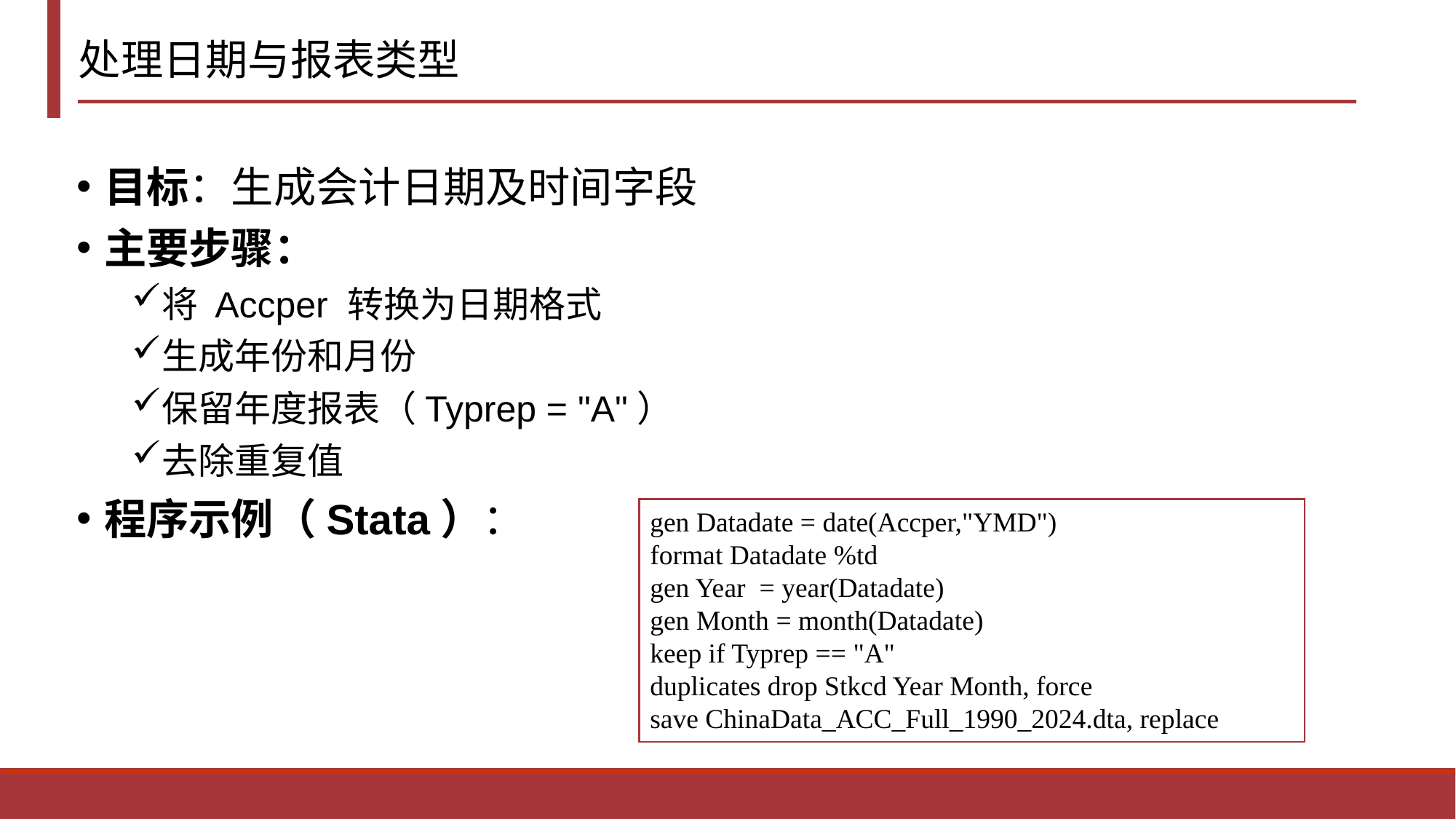

# 处理日期与报表类型
目标：生成会计日期及时间字段
主要步骤：
将 Accper 转换为日期格式
生成年份和月份
保留年度报表（Typrep = "A"）
去除重复值
程序示例（Stata）：
gen Datadate = date(Accper,"YMD")
format Datadate %td
gen Year  = year(Datadate)
gen Month = month(Datadate)
keep if Typrep == "A"
duplicates drop Stkcd Year Month, force
save ChinaData_ACC_Full_1990_2024.dta, replace